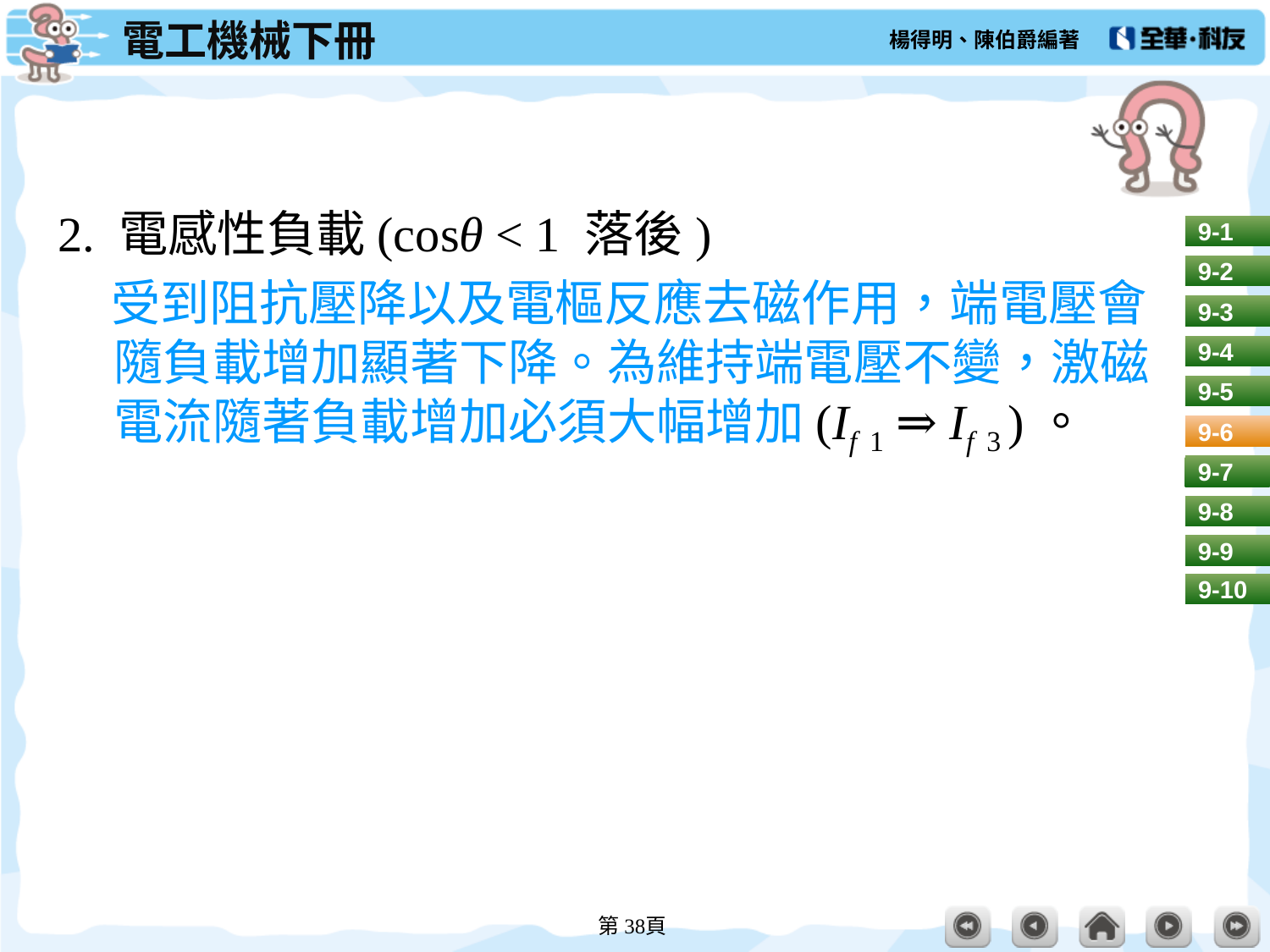

#
2. 電感性負載(cosθ < 1 落後)
受到阻抗壓降以及電樞反應去磁作用，端電壓會隨負載增加顯著下降。為維持端電壓不變，激磁電流隨著負載增加必須大幅增加(If 1 ⇒ If 3 )。